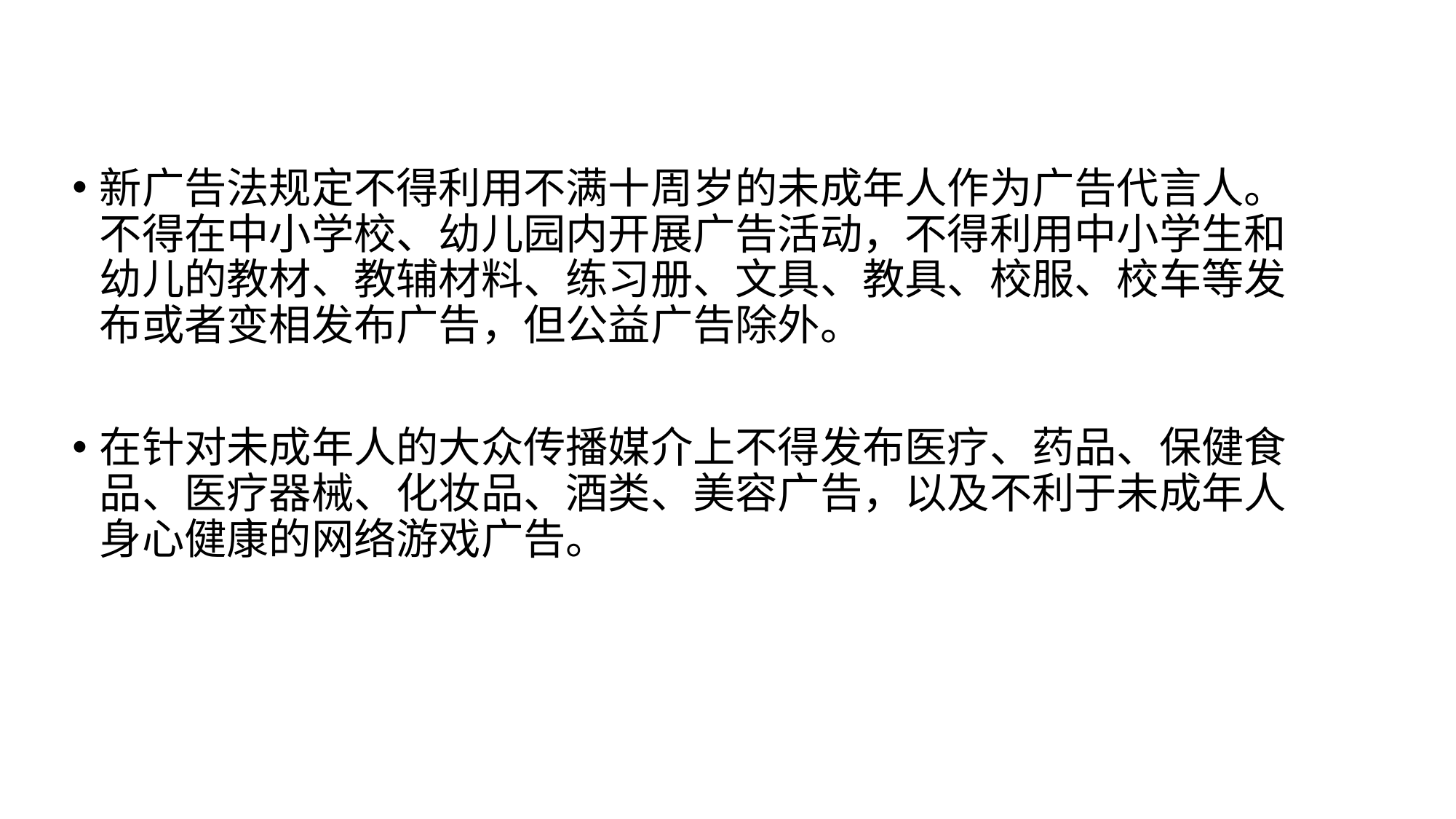

#
新广告法规定不得利用不满十周岁的未成年人作为广告代言人。不得在中小学校、幼儿园内开展广告活动，不得利用中小学生和幼儿的教材、教辅材料、练习册、文具、教具、校服、校车等发布或者变相发布广告，但公益广告除外。

在针对未成年人的大众传播媒介上不得发布医疗、药品、保健食品、医疗器械、化妆品、酒类、美容广告，以及不利于未成年人身心健康的网络游戏广告。